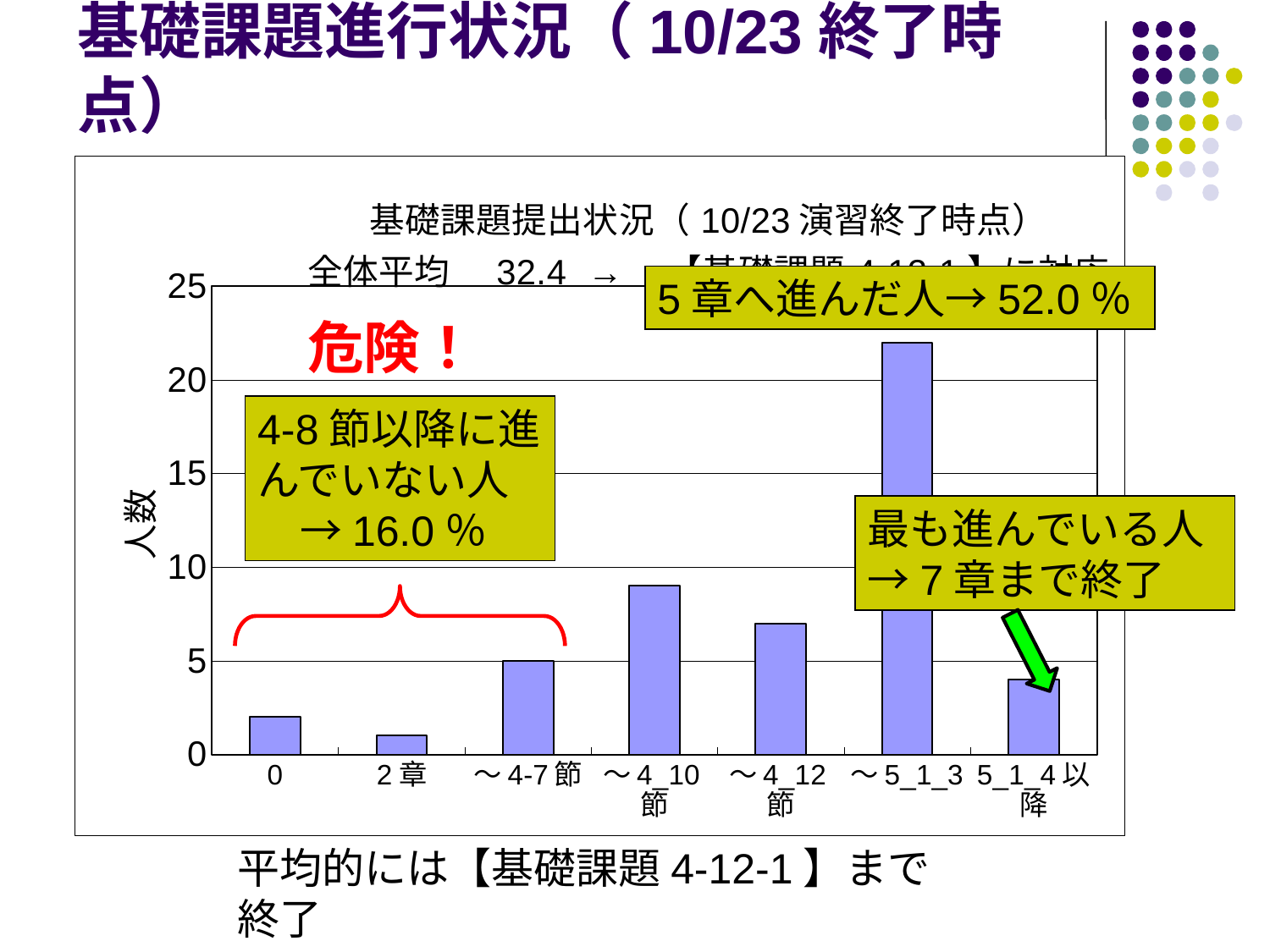

# 基礎課題進行状況（10/23終了時点）

### Chart: 基礎課題提出状況（10/23演習終了時点）
全体平均　32.4  →　【基礎課題4-12-1】に対応

| Category |  |
|---|---|
| 0 | 2.0 |
| 2章 | 1.0 |
| ～4-7節 | 5.0 |
| ～4_10節 | 9.0 |
| ～4_12節 | 7.0 |
| ～5_1_3 | 22.0 |
| 5_1_4以降 | 4.0 |
5章へ進んだ人→52.0％
危険！
4-8節以降に進んでいない人　→16.0％

最も進んでいる人→7章まで終了

平均的には【基礎課題4-12-1】まで終了